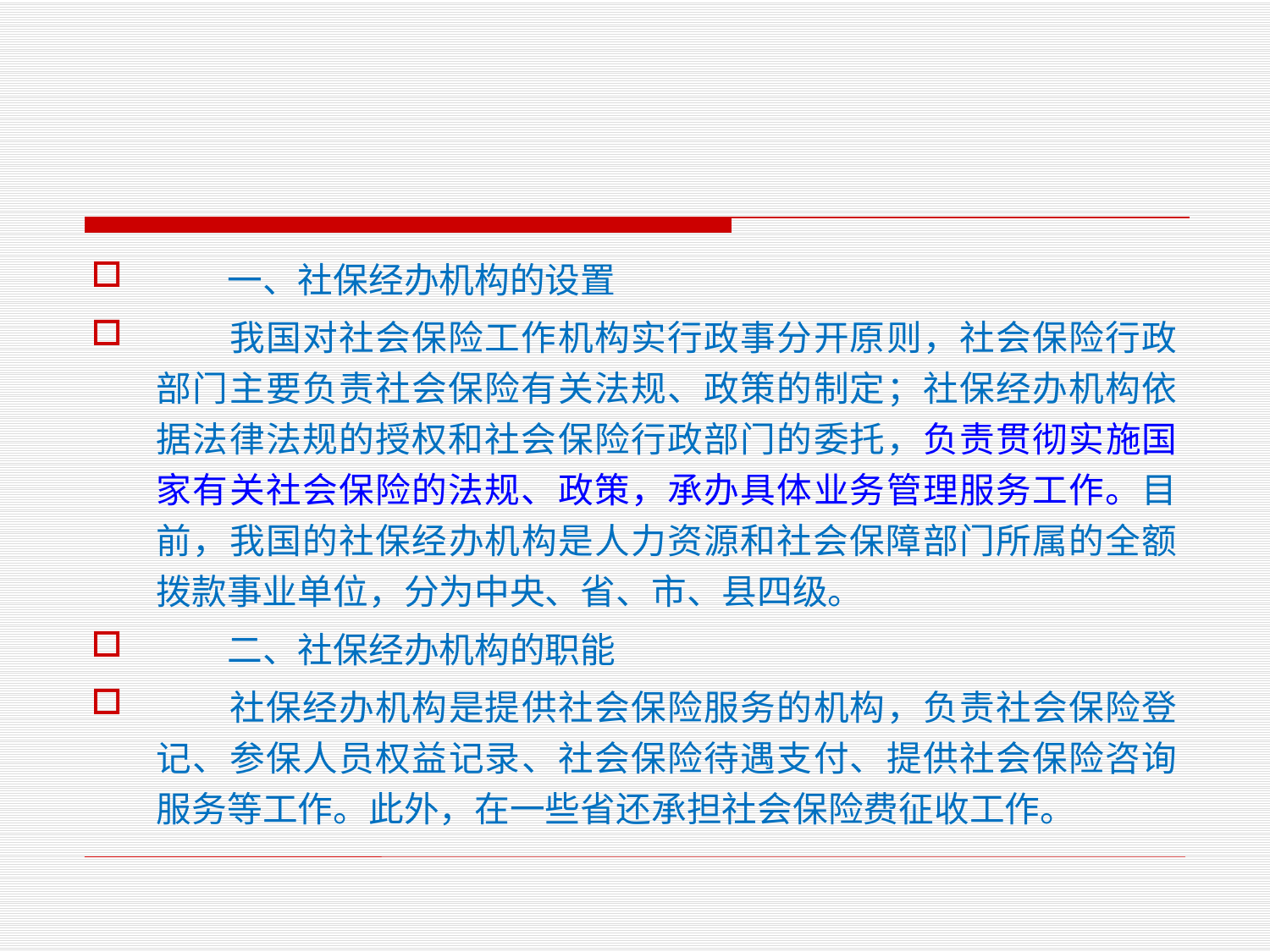

一、社保经办机构的设置
　　我国对社会保险工作机构实行政事分开原则，社会保险行政部门主要负责社会保险有关法规、政策的制定；社保经办机构依据法律法规的授权和社会保险行政部门的委托，负责贯彻实施国家有关社会保险的法规、政策，承办具体业务管理服务工作。目前，我国的社保经办机构是人力资源和社会保障部门所属的全额拨款事业单位，分为中央、省、市、县四级。
　　二、社保经办机构的职能
　　社保经办机构是提供社会保险服务的机构，负责社会保险登记、参保人员权益记录、社会保险待遇支付、提供社会保险咨询服务等工作。此外，在一些省还承担社会保险费征收工作。